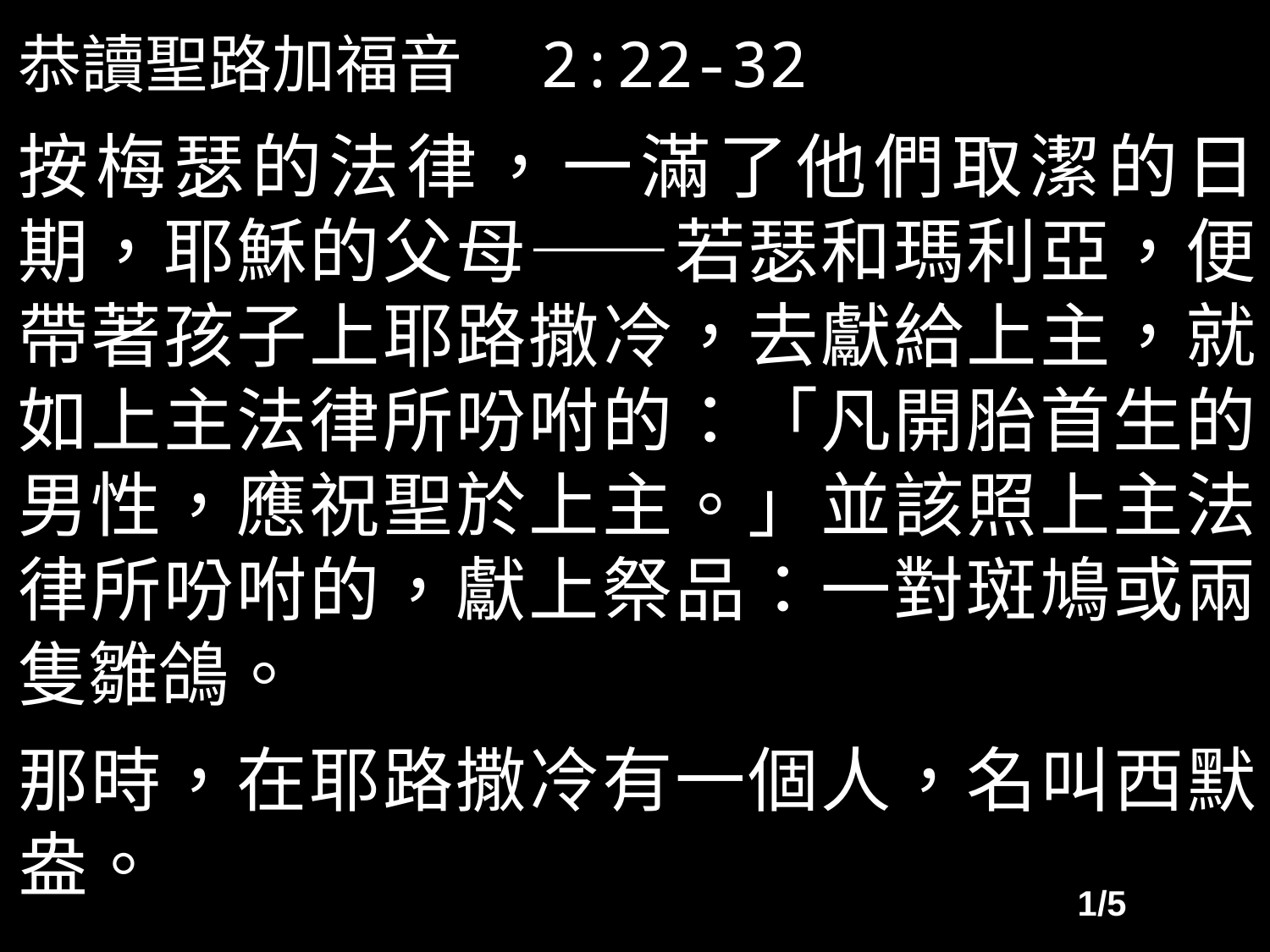

恭讀聖路加福音　2:22-32
按梅瑟的法律，一滿了他們取潔的日期，耶穌的父母——若瑟和瑪利亞，便帶著孩子上耶路撒冷，去獻給上主，就如上主法律所吩咐的：「凡開胎首生的男性，應祝聖於上主。」並該照上主法律所吩咐的，獻上祭品：一對斑鳩或兩隻雛鴿。
那時，在耶路撒冷有一個人，名叫西默盎。

。

1/5